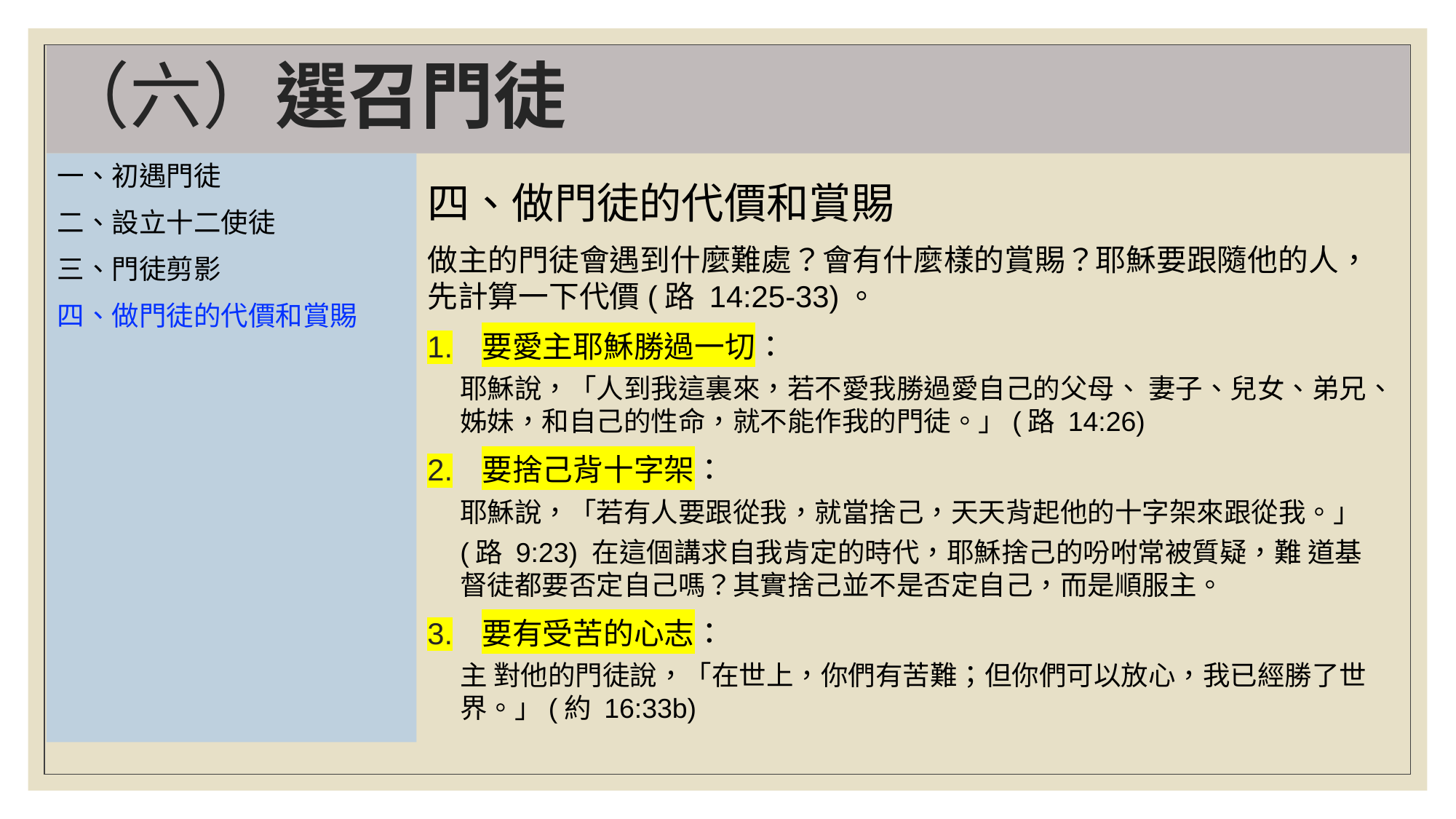

# （六）選召門徒
一、初遇門徒
二、設立十二使徒
三、門徒剪影
四、做門徒的代價和賞賜

四、做門徒的代價和賞賜
做主的門徒會遇到什麼難處？會有什麼樣的賞賜？耶穌要跟隨他的人，先計算一下代價(路 14:25-33)。
要愛主耶穌勝過一切：
耶穌說，「人到我這裏來，若不愛我勝過愛自己的父母、 妻子、兒女、弟兄、姊妹，和自己的性命，就不能作我的門徒。」(路 14:26)
要捨己背十字架：
耶穌說，「若有人要跟從我，就當捨己，天天背起他的十字架來跟從我。」
(路 9:23) 在這個講求自我肯定的時代，耶穌捨己的吩咐常被質疑，難 道基督徒都要否定自己嗎？其實捨己並不是否定自己，而是順服主。
要有受苦的心志：
主 對他的門徒說，「在世上，你們有苦難；但你們可以放心，我已經勝了世界。」(約 16:33b)